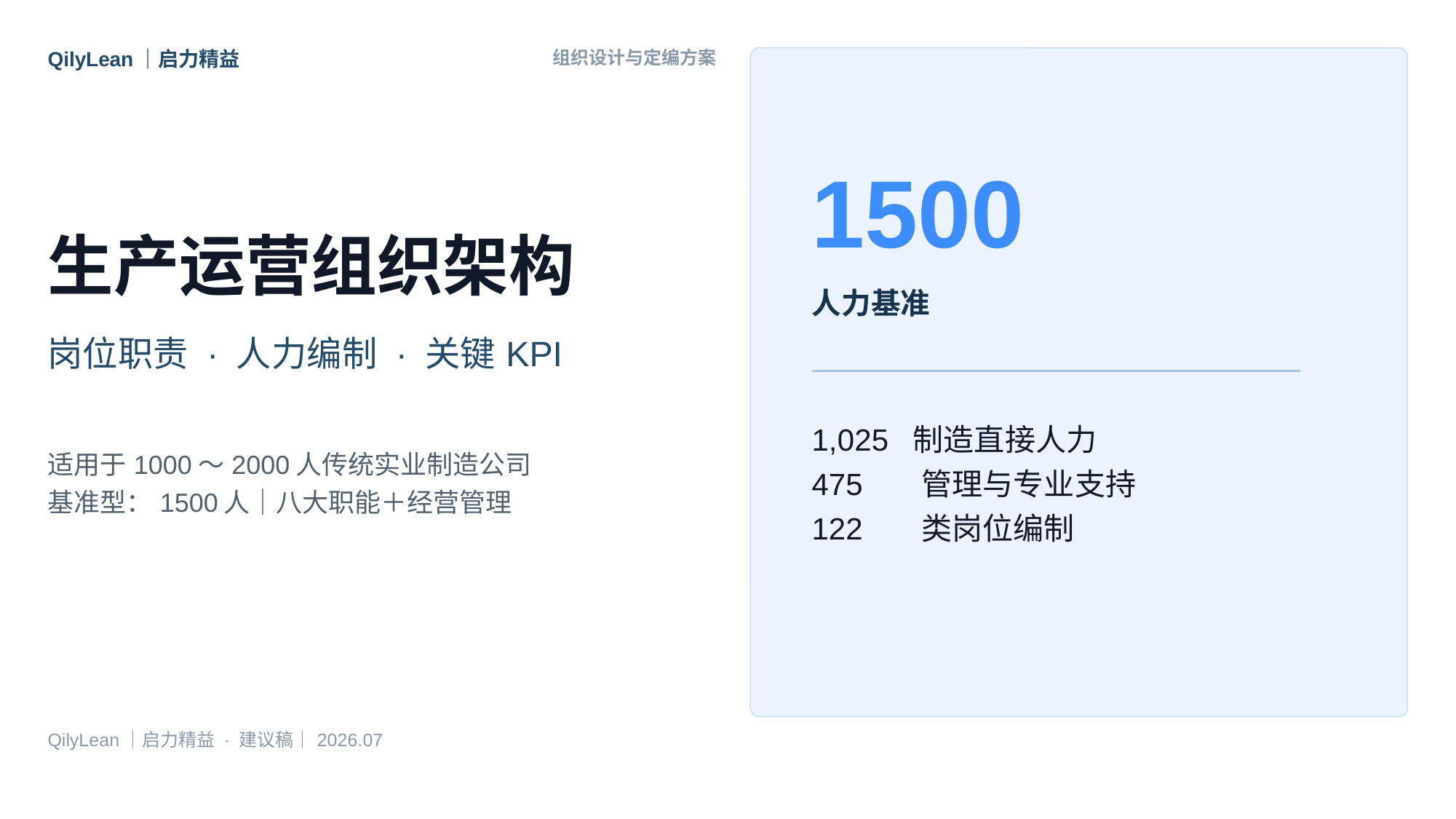

QilyLean｜启力精益
组织设计与定编方案

1500
生产运营组织架构
人力基准
岗位职责 · 人力编制 · 关键KPI
1,025  制造直接人力
475      管理与专业支持
122      类岗位编制
适用于1000～2000人传统实业制造公司
基准型：1500人｜八大职能＋经营管理
QilyLean｜启力精益 · 建议稿｜2026.07